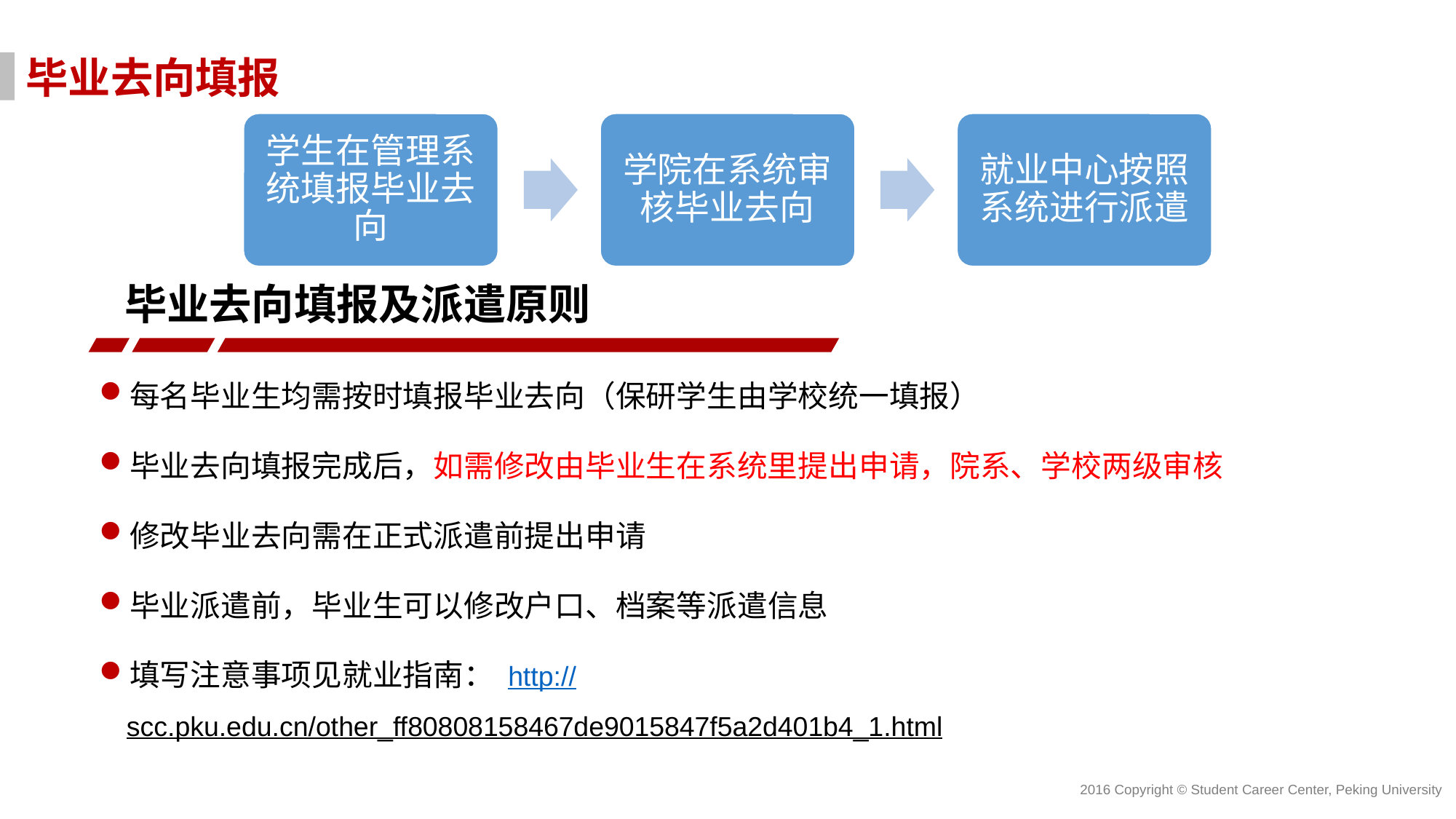

学生在管理系统填报毕业去向

学院在系统审核毕业去向

就业中心按照系统进行派遣
毕业去向填报

毕业去向填报及派遣原则

每名毕业生均需按时填报毕业去向（保研学生由学校统一填报）
毕业去向填报完成后，如需修改由毕业生在系统里提出申请，院系、学校两级审核
修改毕业去向需在正式派遣前提出申请
毕业派遣前，毕业生可以修改户口、档案等派遣信息
填写注意事项见就业指南： http://scc.pku.edu.cn/other_ff80808158467de9015847f5a2d401b4_1.html
2016 Copyright © Student Career Center, Peking University